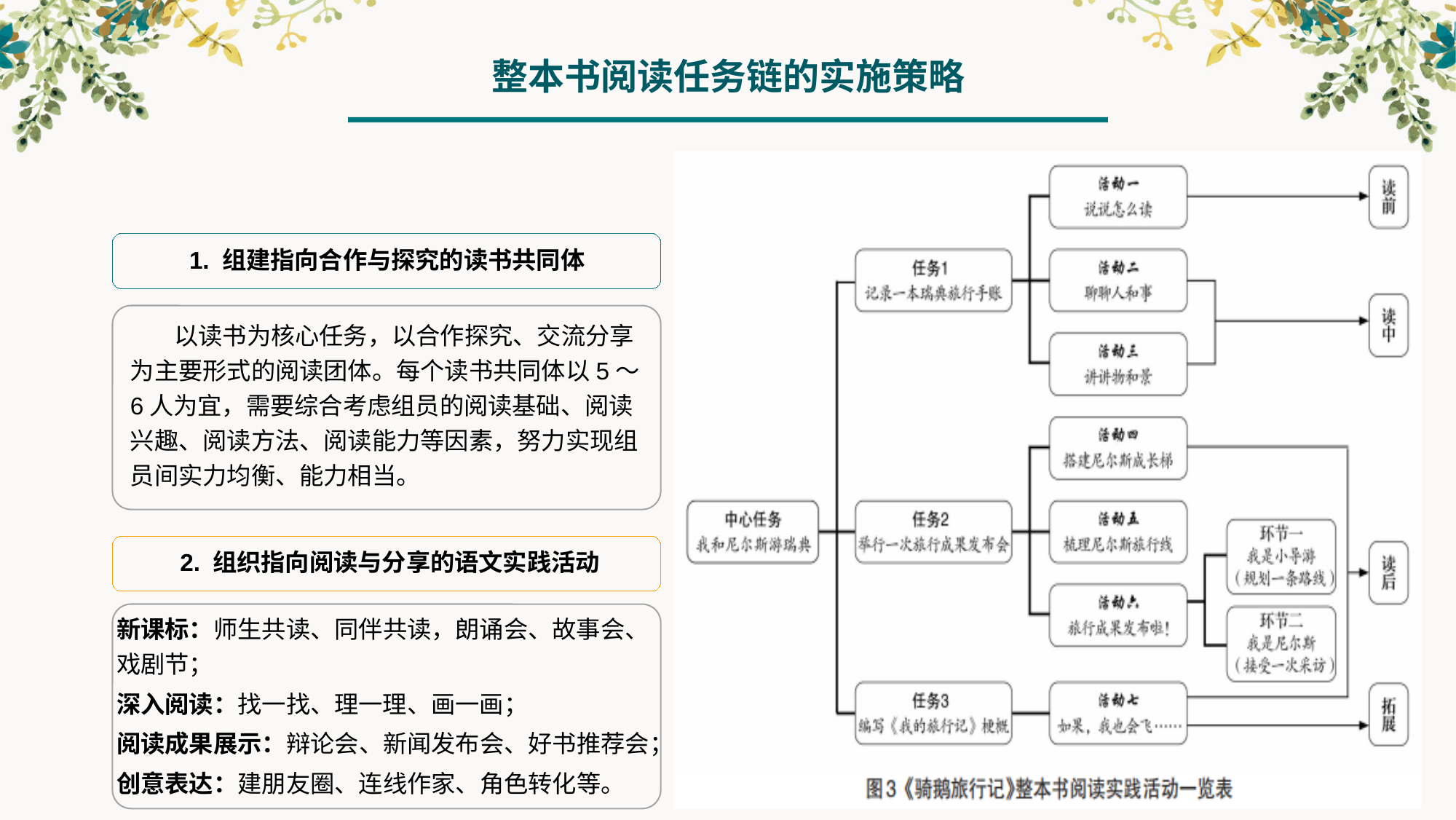

整本书阅读任务链的实施策略

1. 组建指向合作与探究的读书共同体

       以读书为核心任务，以合作探究、交流分享为主要形式的阅读团体。每个读书共同体以5～6人为宜，需要综合考虑组员的阅读基础、阅读兴趣、阅读方法、阅读能力等因素，努力实现组员间实力均衡、能力相当。

2. 组织指向阅读与分享的语文实践活动
新课标：师生共读、同伴共读，朗诵会、故事会、戏剧节；
深入阅读：找一找、理一理、画一画；
阅读成果展示：辩论会、新闻发布会、好书推荐会；
创意表达：建朋友圈、连线作家、角色转化等。